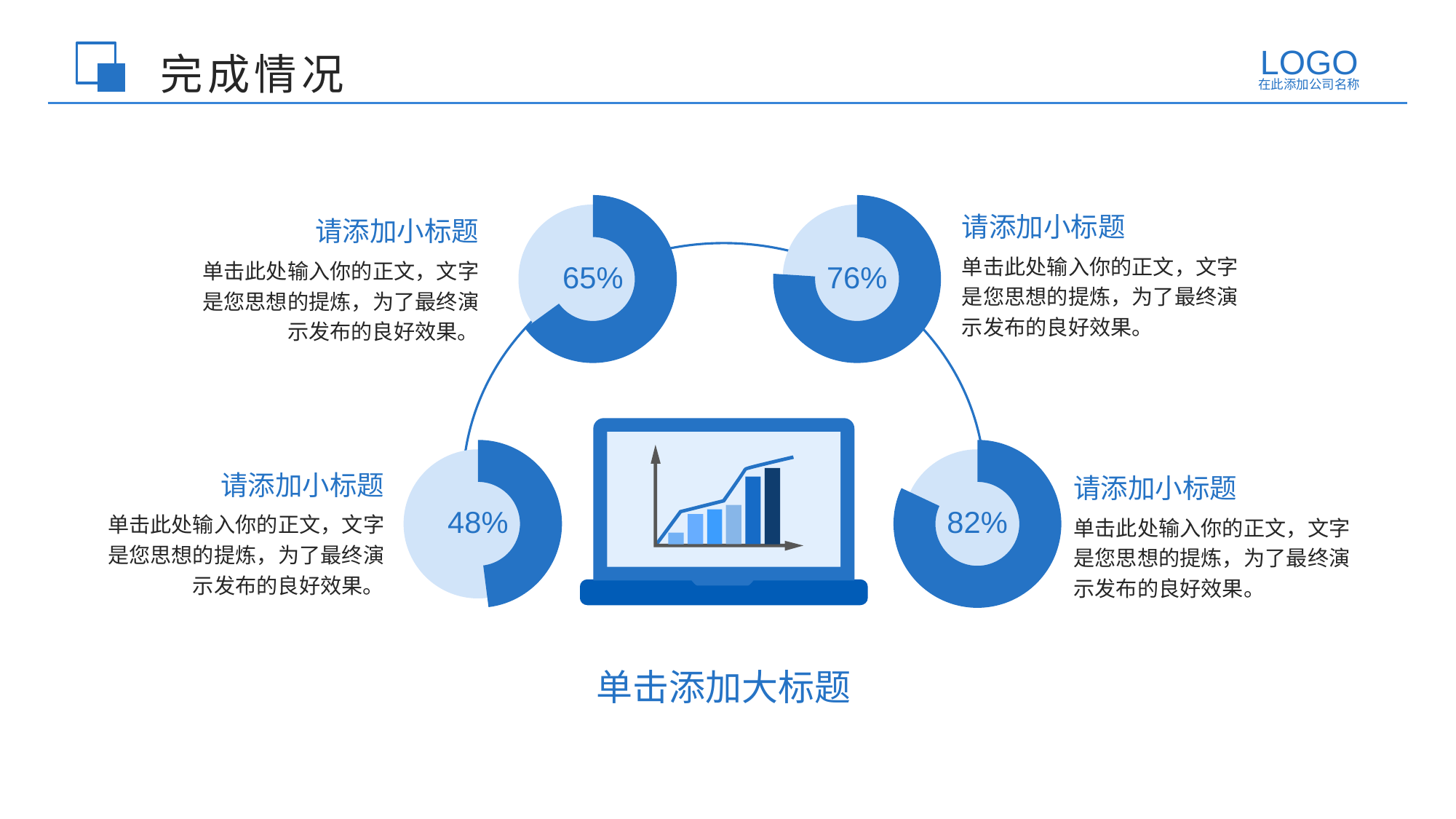

LOGO
在此添加公司名称
完成情况

### Chart

| Category | 销售额 |
|---|---|
| 第一季度 | 6.5 |
| 第二季度 | 3.5 |
65%

### Chart

| Category | 销售额 |
|---|---|
| 第一季度 | 7.6 |
| 第二季度 | 2.4 |
76%
请添加小标题
请添加小标题

单击此处输入你的正文，文字是您思想的提炼，为了最终演示发布的良好效果。
单击此处输入你的正文，文字是您思想的提炼，为了最终演示发布的良好效果。

### Chart

| Category | 销售额 |
|---|---|
| 第一季度 | 4.8 |
| 第二季度 | 5.2 |
48%

### Chart

| Category | 销售额 |
|---|---|
| 第一季度 | 8.2 |
| 第二季度 | 1.8 |
82%
请添加小标题
请添加小标题
单击此处输入你的正文，文字是您思想的提炼，为了最终演示发布的良好效果。
单击此处输入你的正文，文字是您思想的提炼，为了最终演示发布的良好效果。
单击添加大标题